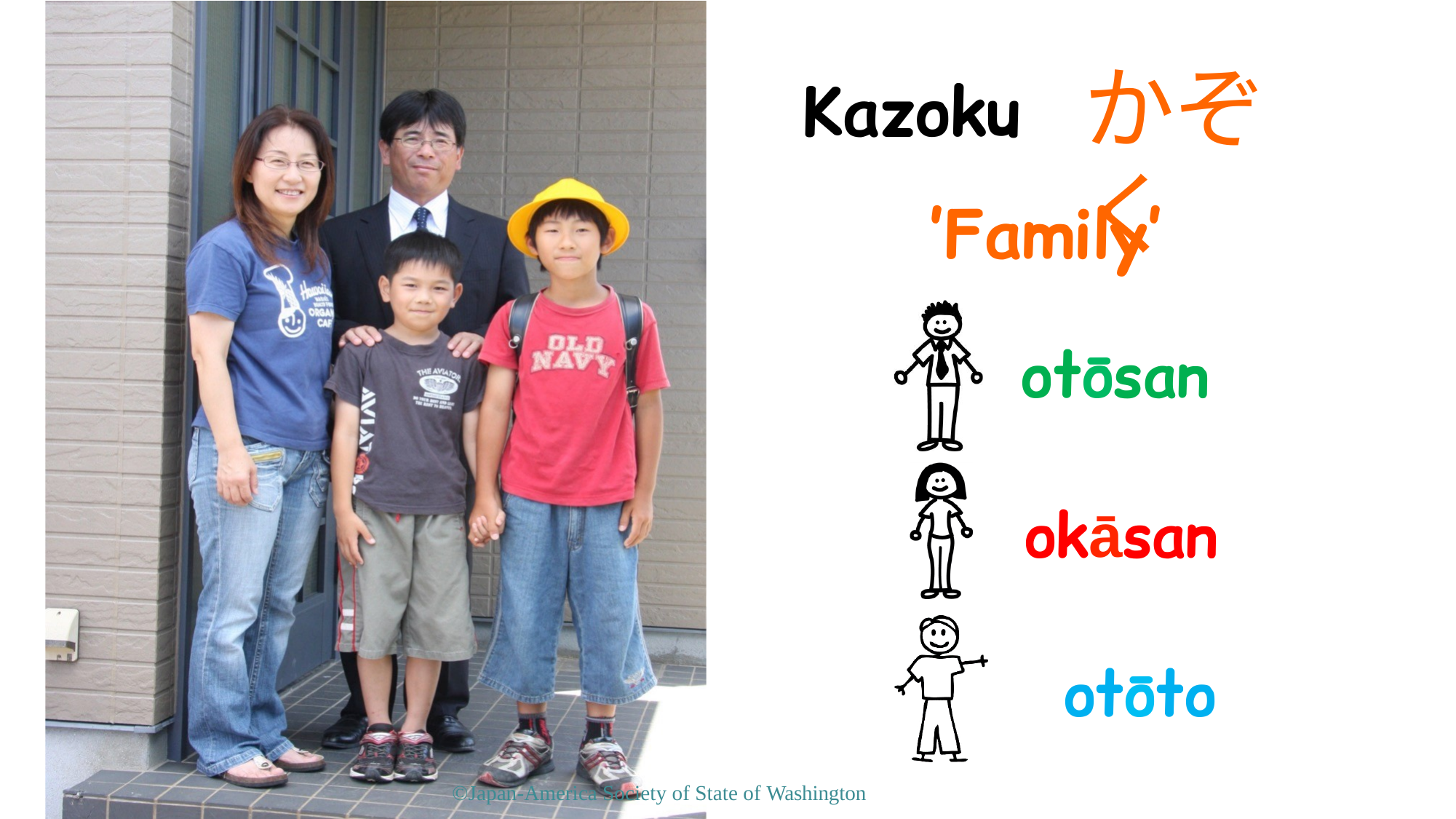

かぞく
Kazoku
’Family’

otōsan
okāsan  otōto

©Japan-America Society of State of Washington